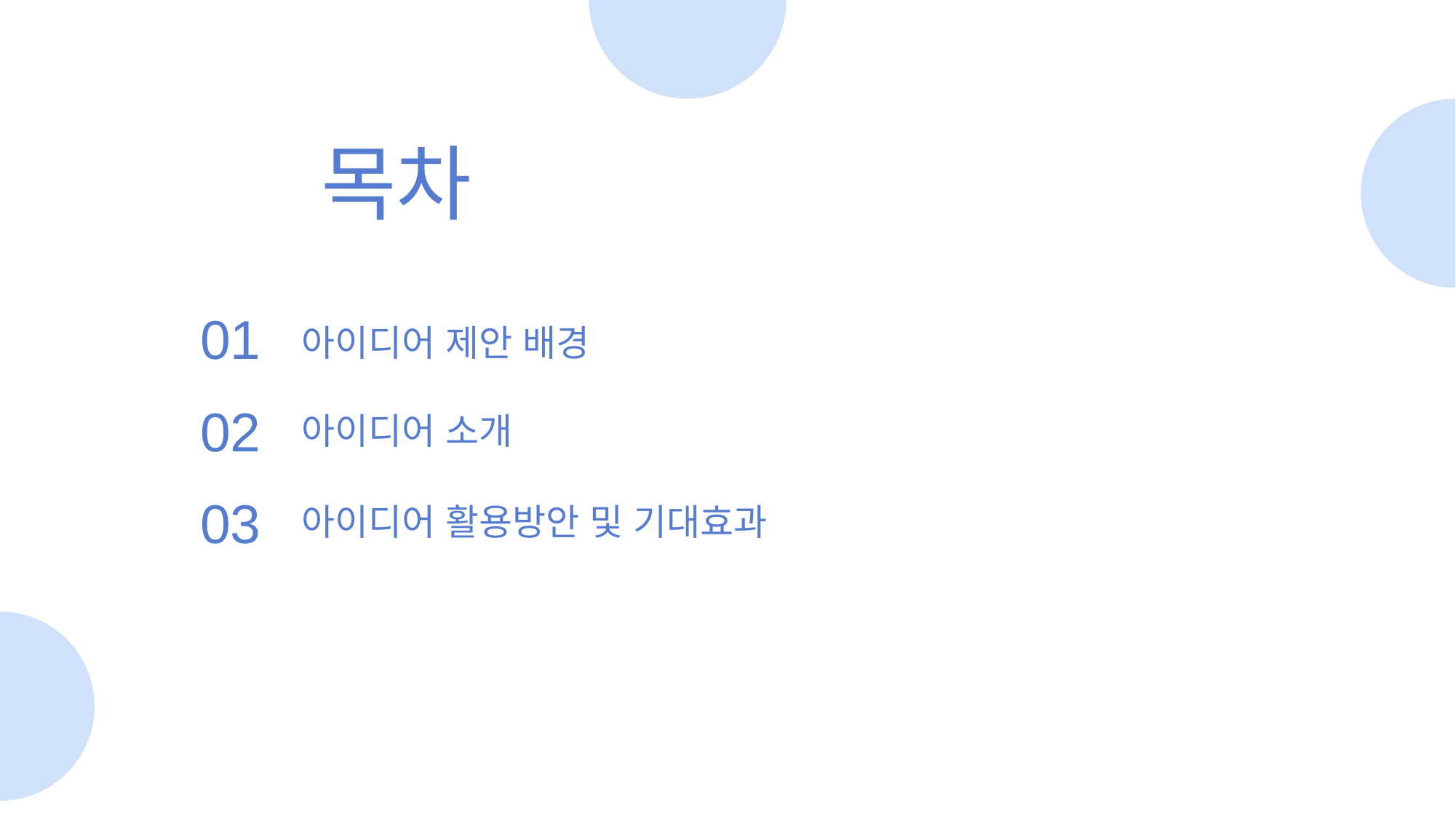

목차
01
아이디어 제안 배경
02
아이디어 소개
03
아이디어 활용방안 및 기대효과